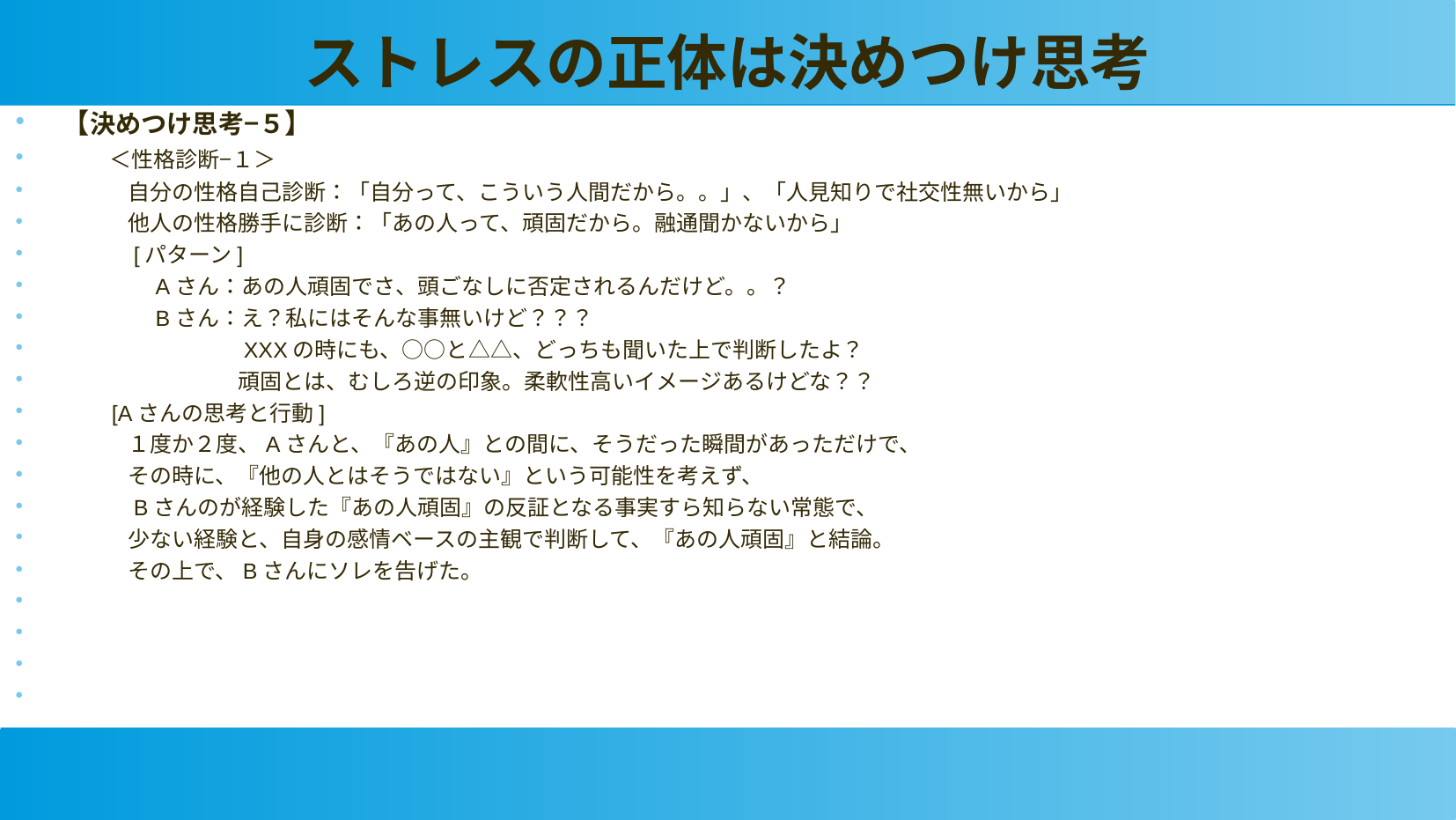

ストレスの正体は決めつけ思考
【決めつけ思考−５】
　　＜性格診断−１＞
　　　自分の性格自己診断：「自分って、こういう人間だから。。」、「人見知りで社交性無いから」
　　　他人の性格勝手に診断：「あの人って、頑固だから。融通聞かないから」
　　　[パターン]
　　　　Aさん：あの人頑固でさ、頭ごなしに否定されるんだけど。。？
　　　　Bさん：え？私にはそんな事無いけど？？？
　　　　　　　　XXXの時にも、○○と△△、どっちも聞いた上で判断したよ？
　　　　　　　　頑固とは、むしろ逆の印象。柔軟性高いイメージあるけどな？？
　　[Aさんの思考と行動]
　　　１度か２度、Aさんと、『あの人』との間に、そうだった瞬間があっただけで、
　　　その時に、『他の人とはそうではない』という可能性を考えず、
　　　Bさんのが経験した『あの人頑固』の反証となる事実すら知らない常態で、
　　　少ない経験と、自身の感情ベースの主観で判断して、『あの人頑固』と結論。
　　　その上で、Bさんにソレを告げた。